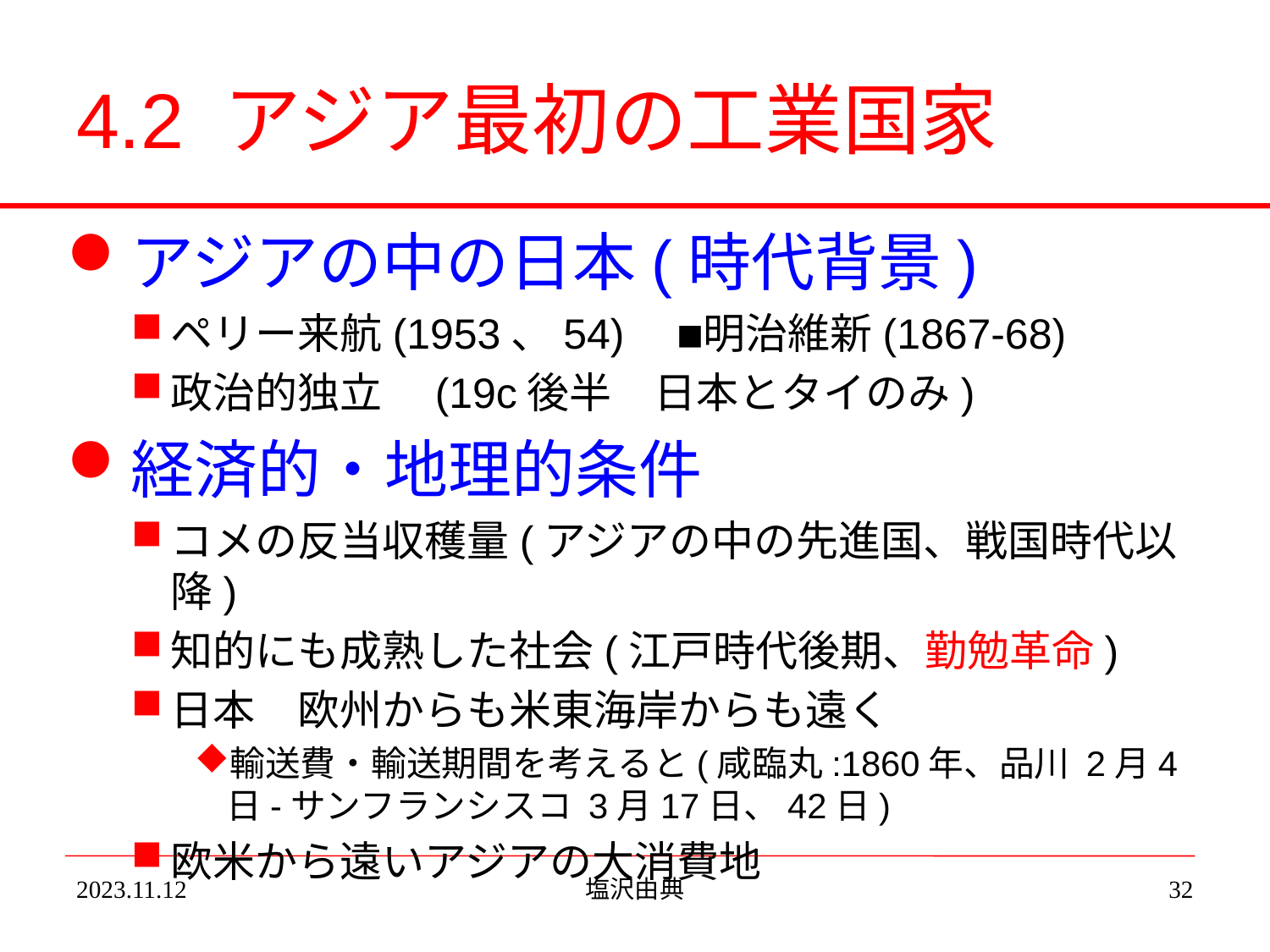

# 4.2 アジア最初の工業国家
アジアの中の日本(時代背景)
ペリー来航(1953、54)　◼︎明治維新(1867-68)
政治的独立　(19c後半　日本とタイのみ)
経済的・地理的条件
コメの反当収穫量(アジアの中の先進国、戦国時代以降)
知的にも成熟した社会(江戸時代後期、勤勉革命)
日本　欧州からも米東海岸からも遠く
輸送費・輸送期間を考えると(咸臨丸:1860年、品川 2月4日-サンフランシスコ 3月17日、42日)
欧米から遠いアジアの大消費地
2023.11.12
塩沢由典
32